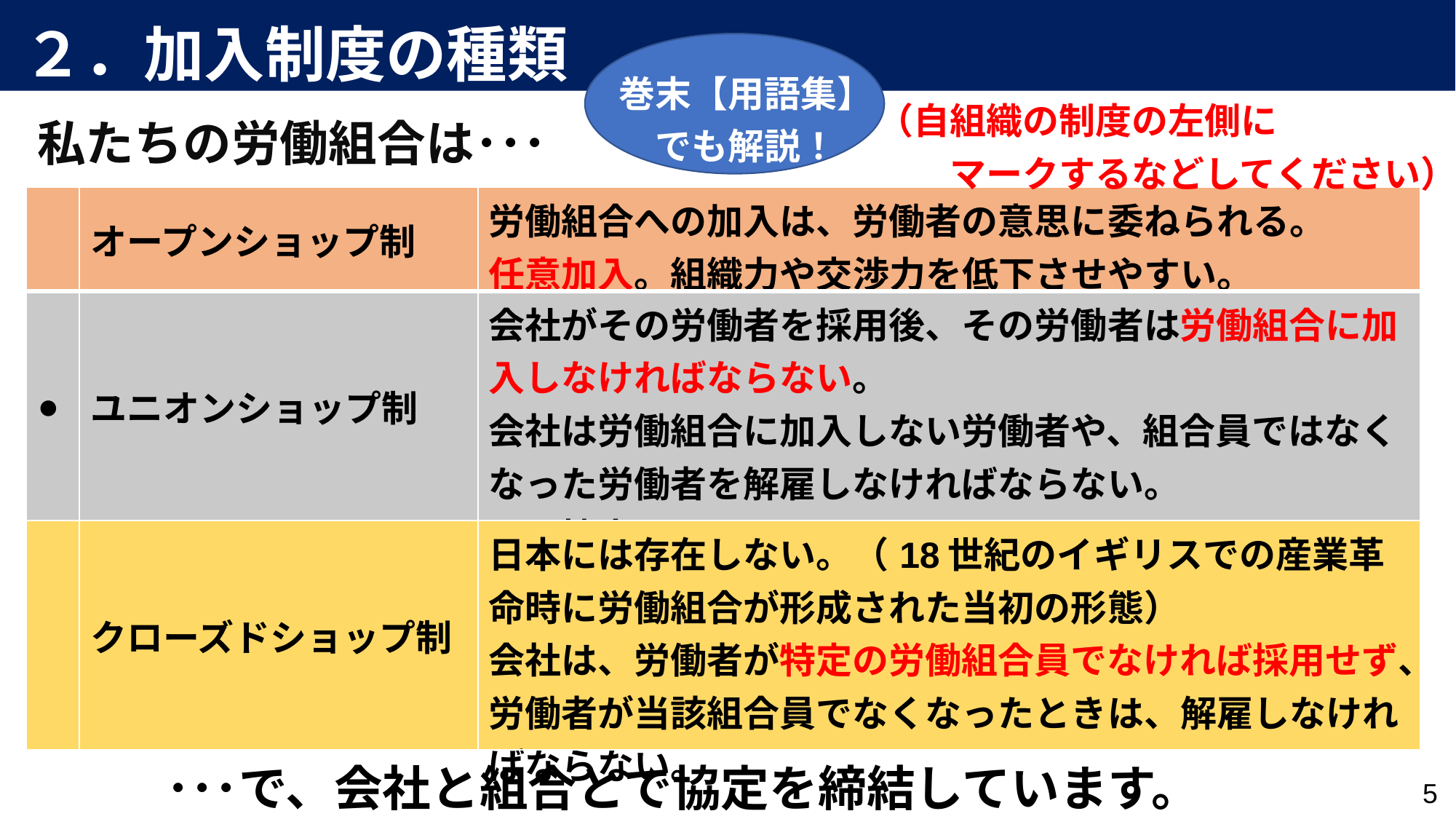

２．加入制度の種類

巻末【用語集】
でも解説！
（自組織の制度の左側に
　　マークするなどしてください）
私たちの労働組合は･･･
|  | オープンショップ制 | 労働組合への加入は、労働者の意思に委ねられる。 任意加入。組織力や交渉力を低下させやすい。 |
| --- | --- | --- |
| ● | ユニオンショップ制 | 会社がその労働者を採用後、その労働者は労働組合に加入しなければならない。 会社は労働組合に加入しない労働者や、組合員ではなくなった労働者を解雇しなければならない。 ユシ協定とも言う。 |
|  | クローズドショップ制 | 日本には存在しない。（18世紀のイギリスでの産業革命時に労働組合が形成された当初の形態） 会社は、労働者が特定の労働組合員でなければ採用せず、労働者が当該組合員でなくなったときは、解雇しなければならない。 |
･･･で、会社と組合とで協定を締結しています。
5